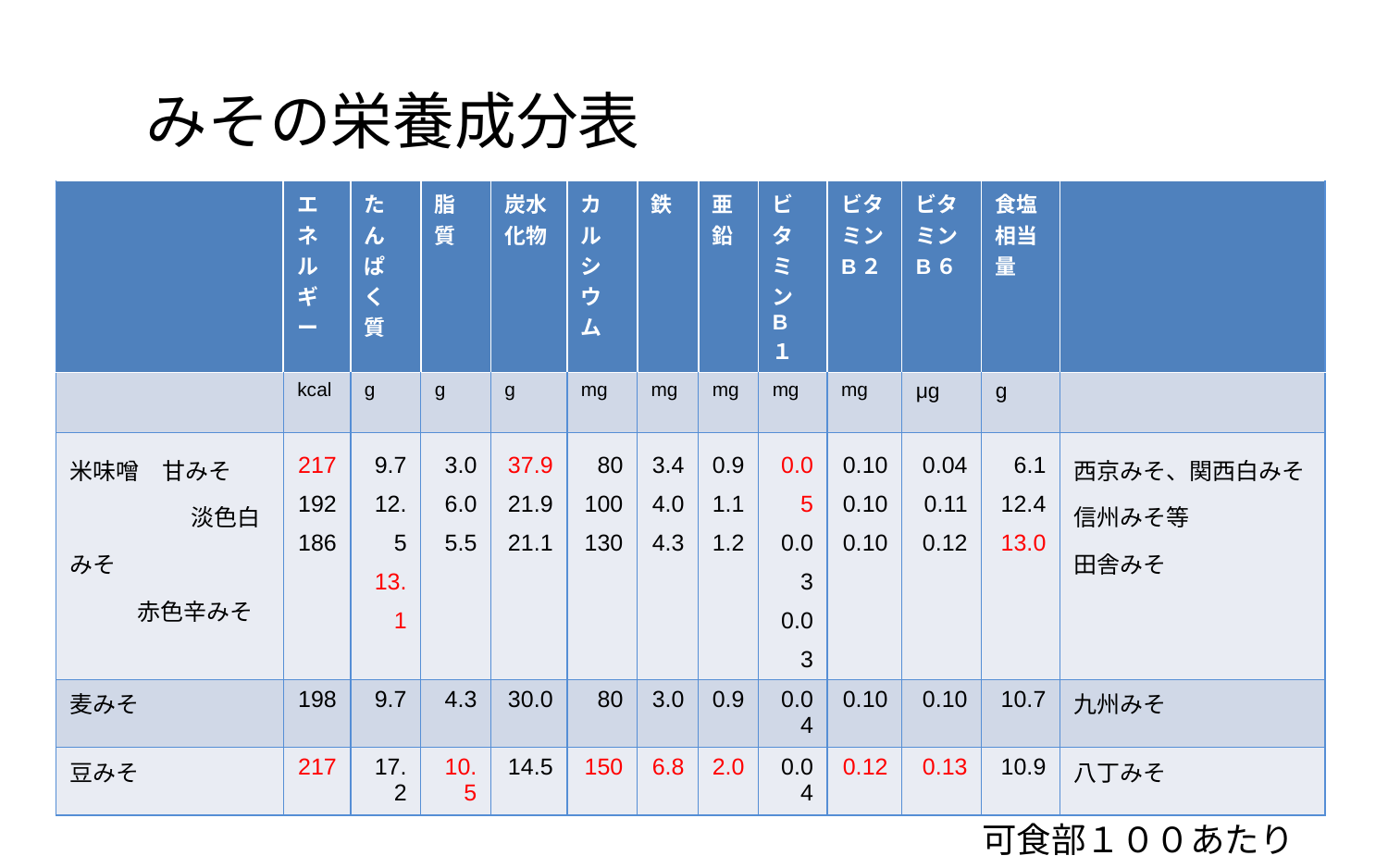

みその栄養成分表
|  | エネルギー | たんぱく質 | 脂質 | 炭水化物 | カルシウム | 鉄 | 亜鉛 | ビタミンB１ | ビタミンB２ | ビタミンB６ | 食塩相当量 |  |
| --- | --- | --- | --- | --- | --- | --- | --- | --- | --- | --- | --- | --- |
|  | kcal | g | g | g | mg | mg | mg | mg | mg | μg | g |  |
| 米味噌　甘みそ 　　　　　 淡色白みそ 赤色辛みそ | 217 192 186 | 9.7 12.5 13.1 | 3.0 6.0 5.5 | 37.9 21.9 21.1 | 80 100 130 | 3.4 4.0 4.3 | 0.9 1.1 1.2 | 0.05 0.03 0.03 | 0.10 0.10 0.10 | 0.04 0.11 0.12 | 6.1 12.4 13.0 | 西京みそ、関西白みそ 信州みそ等 田舎みそ |
| 麦みそ | 198 | 9.7 | 4.3 | 30.0 | 80 | 3.0 | 0.9 | 0.04 | 0.10 | 0.10 | 10.7 | 九州みそ |
| 豆みそ | 217 | 17.2 | 10.5 | 14.5 | 150 | 6.8 | 2.0 | 0.04 | 0.12 | 0.13 | 10.9 | 八丁みそ |
可食部１００あたり